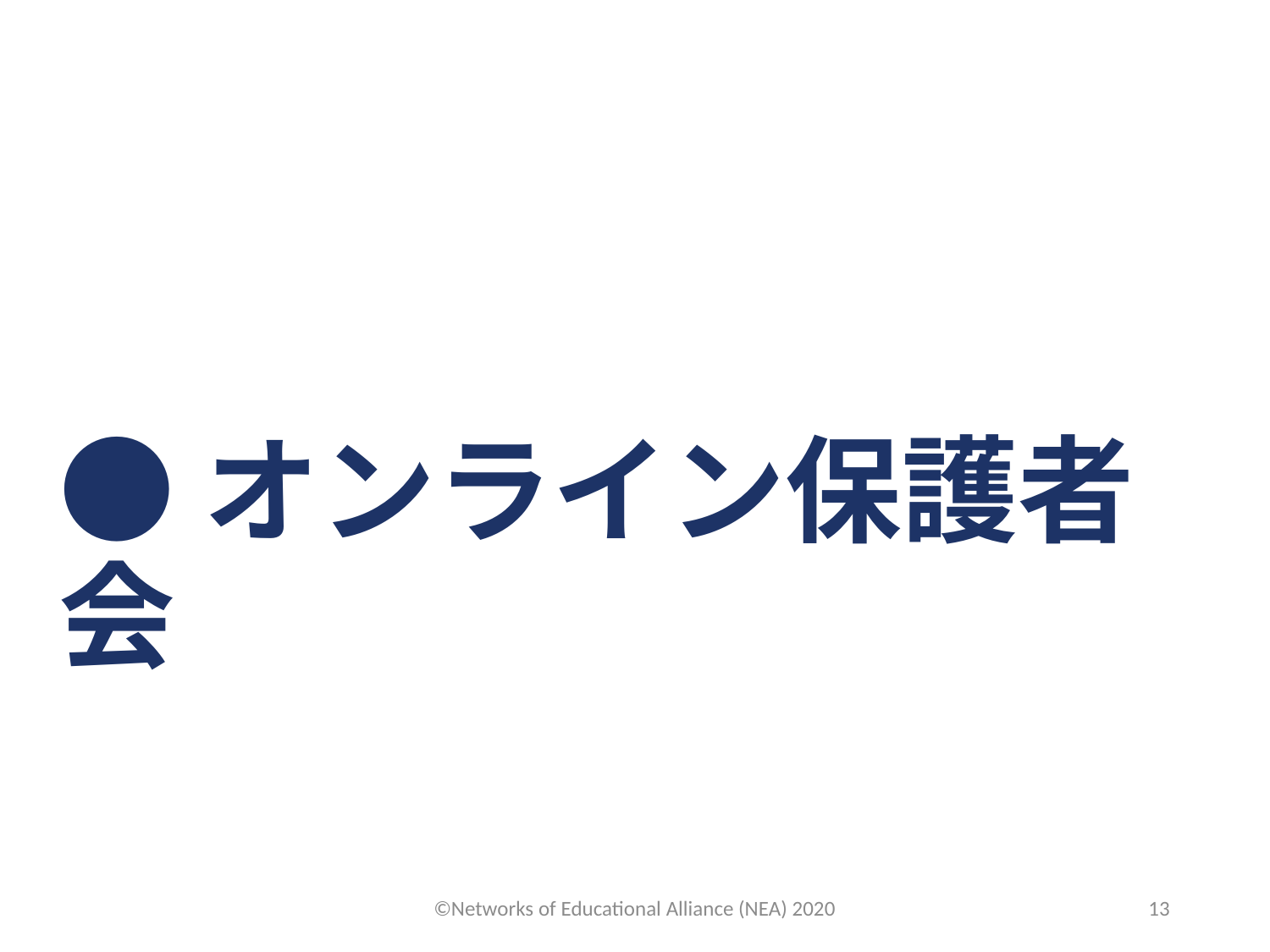

●オンライン保護者会
©Networks of Educational Alliance (NEA) 2020
13